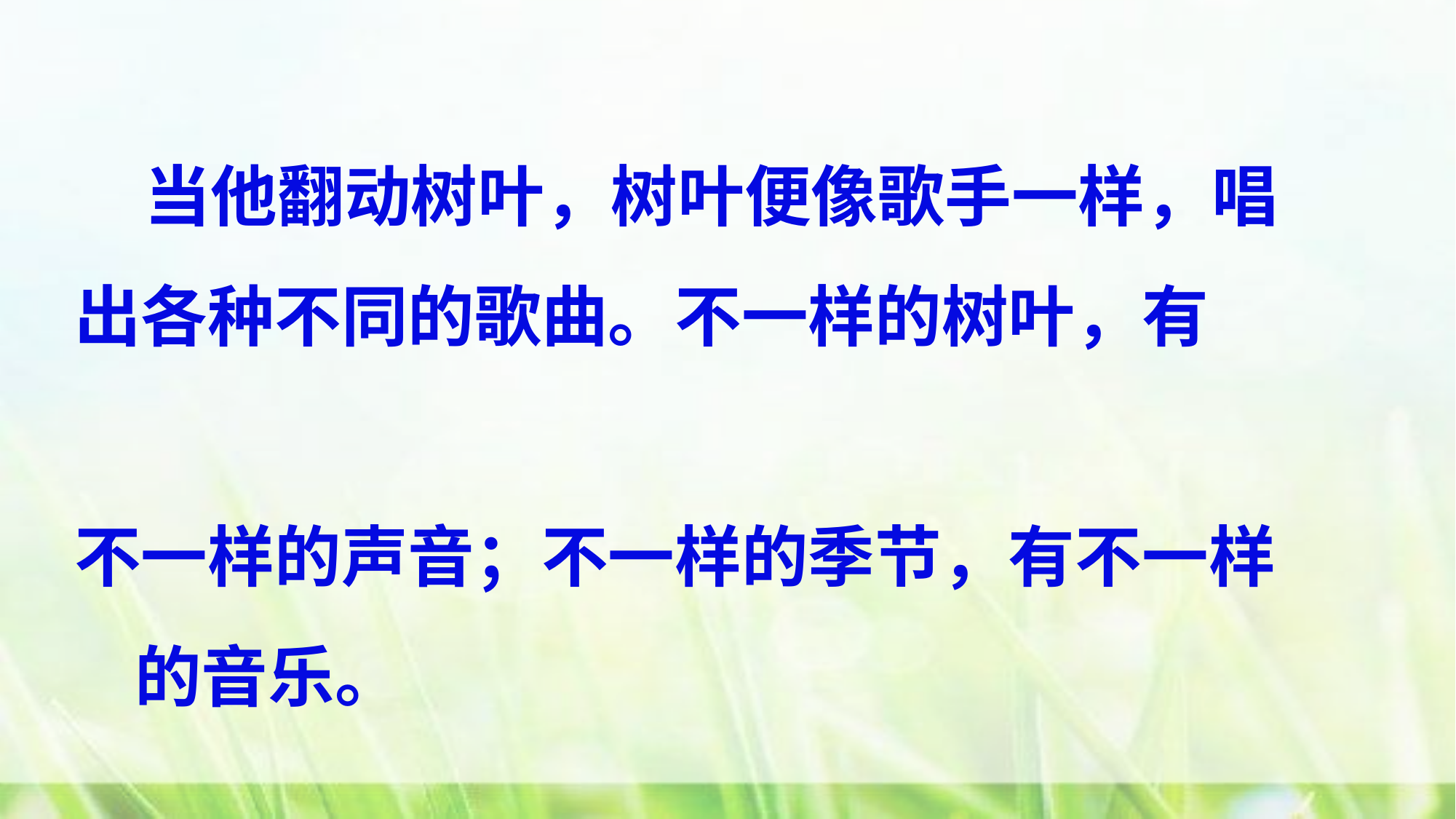

当他翻动树叶，树叶便像歌手一样，唱出各种不同的歌曲。不一样的树叶，有
不一样的声音；不一样的季节，有不一样      的音乐。